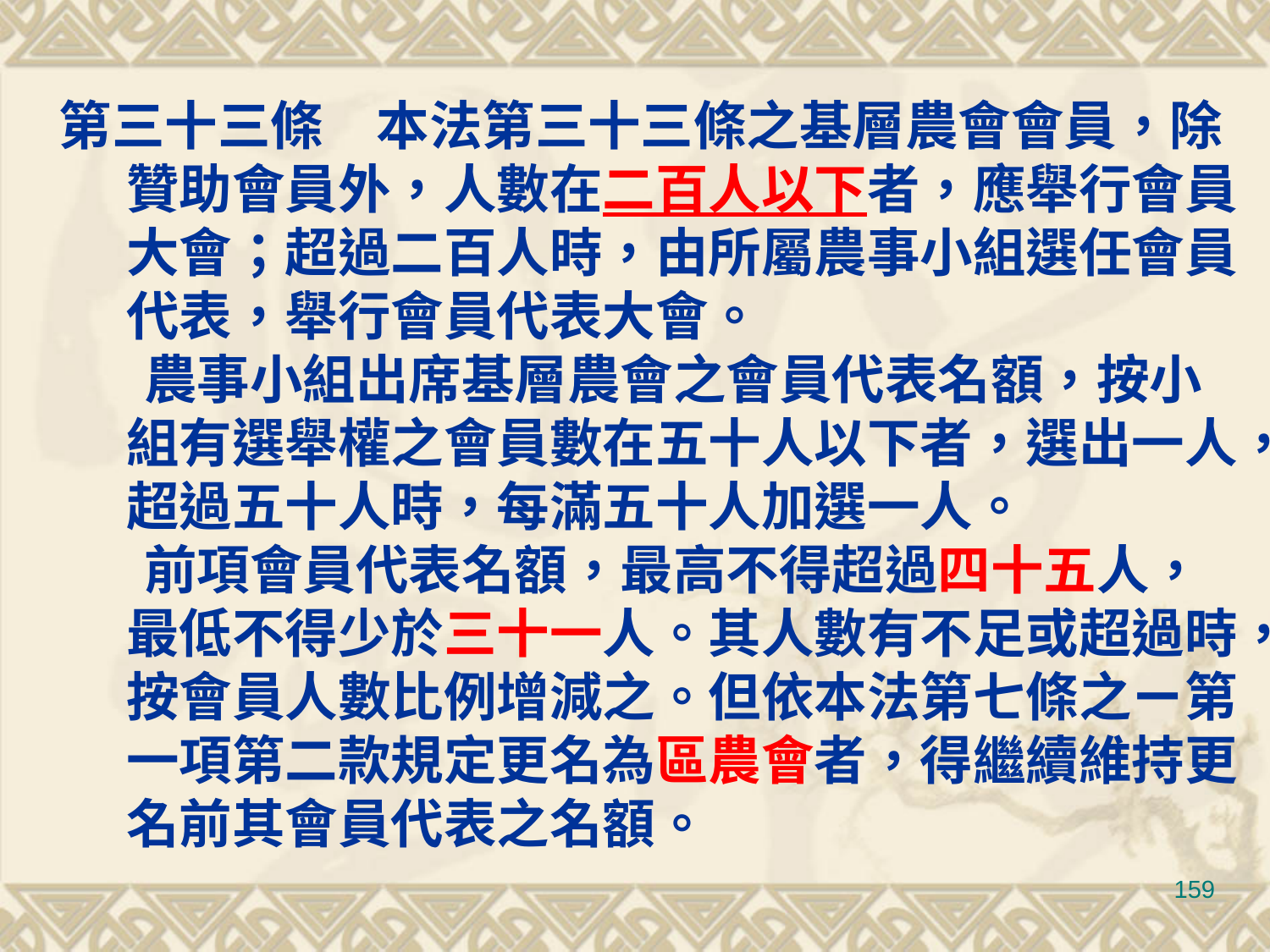

第三十三條　本法第三十三條之基層農會會員，除贊助會員外，人數在二百人以下者，應舉行會員大會；超過二百人時，由所屬農事小組選任會員代表，舉行會員代表大會。
      農事小組出席基層農會之會員代表名額，按小組有選舉權之會員數在五十人以下者，選出一人，超過五十人時，每滿五十人加選一人。
      前項會員代表名額，最高不得超過四十五人，最低不得少於三十一人。其人數有不足或超過時，按會員人數比例增減之。但依本法第七條之ㄧ第一項第二款規定更名為區農會者，得繼續維持更名前其會員代表之名額。
159